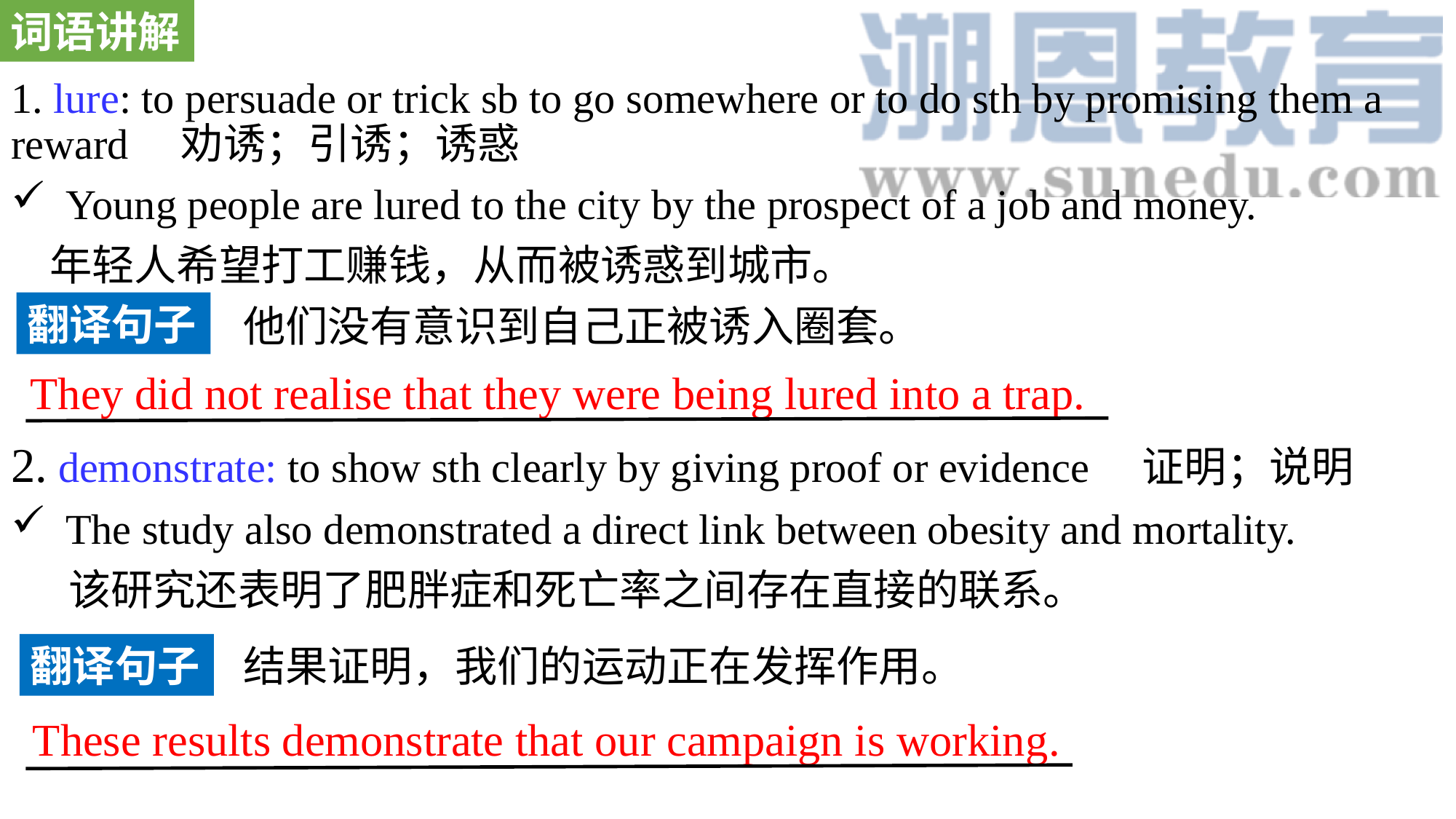

词语讲解
1. lure: to persuade or trick sb to go somewhere or to do sth by promising them a reward    劝诱；引诱；诱惑
Young people are lured to the city by the prospect of a job and money.
   年轻人希望打工赚钱，从而被诱惑到城市。

2. demonstrate: to show sth clearly by giving proof or evidence    证明；说明
The study also demonstrated a direct link between obesity and mortality.
     该研究还表明了肥胖症和死亡率之间存在直接的联系。
翻译句子
他们没有意识到自己正被诱入圈套。
They did not realise that they were being lured into a trap.
翻译句子
结果证明，我们的运动正在发挥作用。
These results demonstrate that our campaign is working.